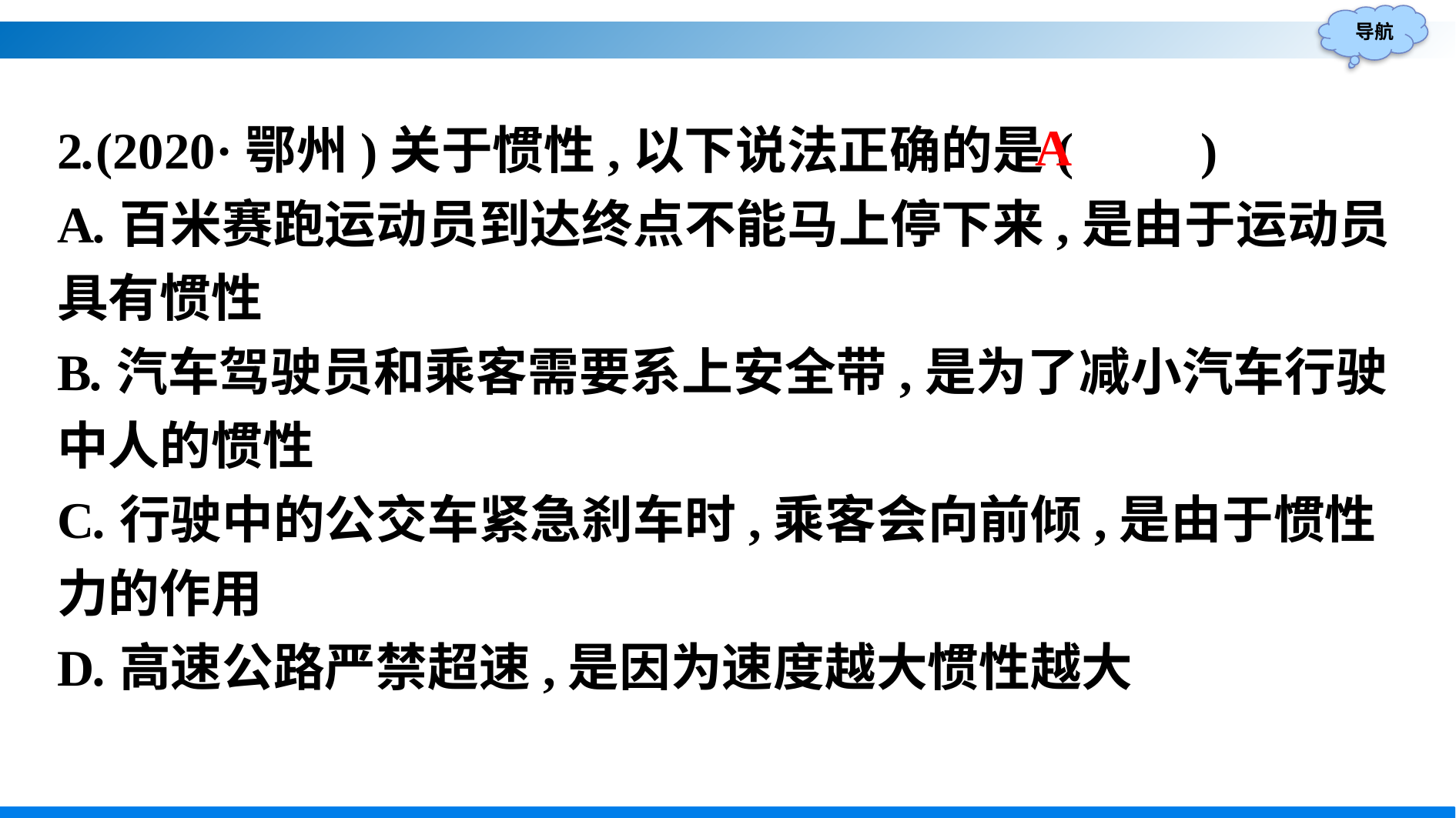

2.(2020·鄂州)关于惯性,以下说法正确的是(　　)
A.百米赛跑运动员到达终点不能马上停下来,是由于运动员具有惯性
B.汽车驾驶员和乘客需要系上安全带,是为了减小汽车行驶中人的惯性
C.行驶中的公交车紧急刹车时,乘客会向前倾,是由于惯性力的作用
D.高速公路严禁超速,是因为速度越大惯性越大
A